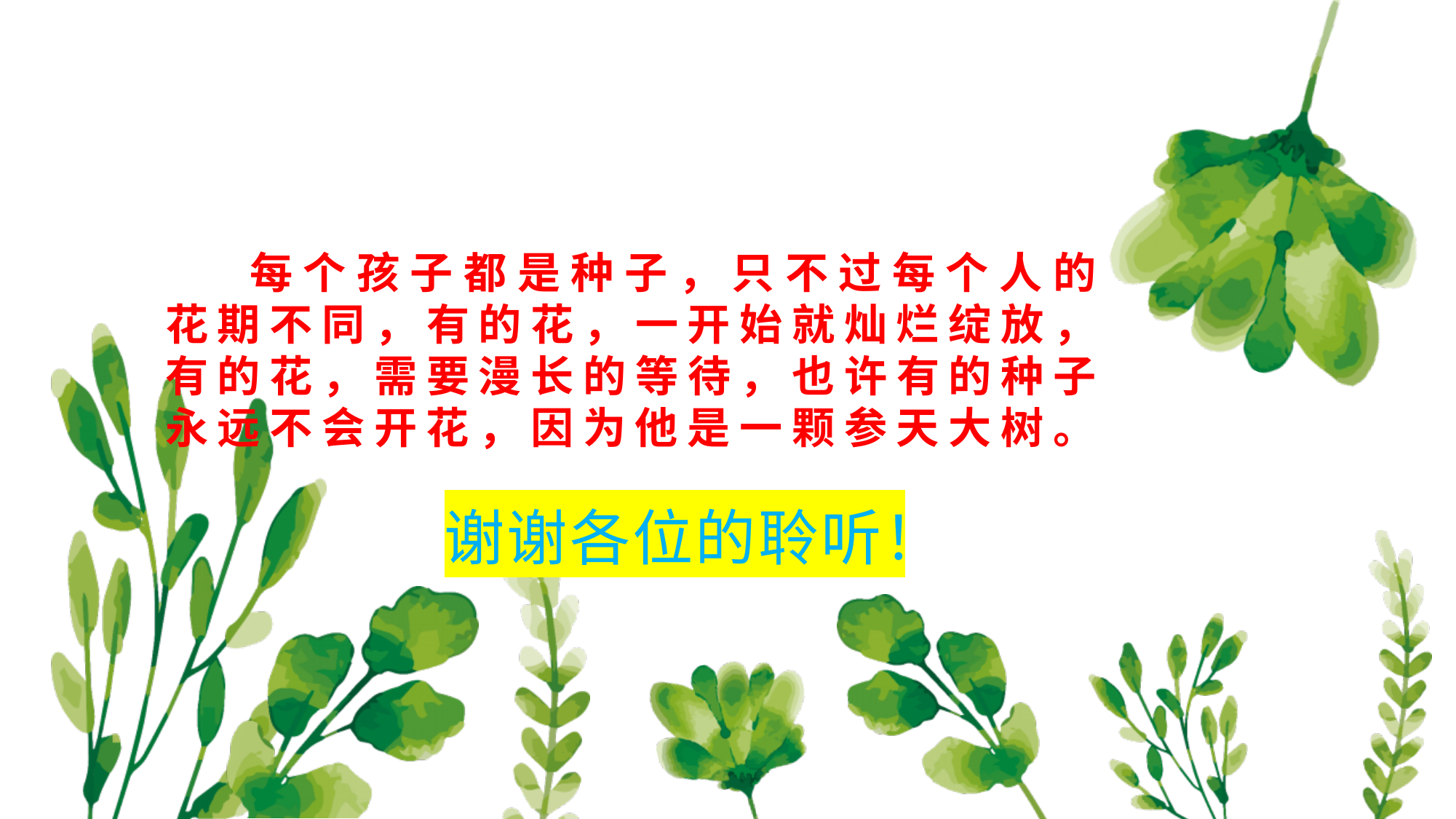

# 每个孩子都是种子，只不过每个人的花期不同，有的花，一开始就灿烂绽放，有的花，需要漫长的等待，也许有的种子永远不会开花，因为他是一颗参天大树。
谢谢各位的聆听！